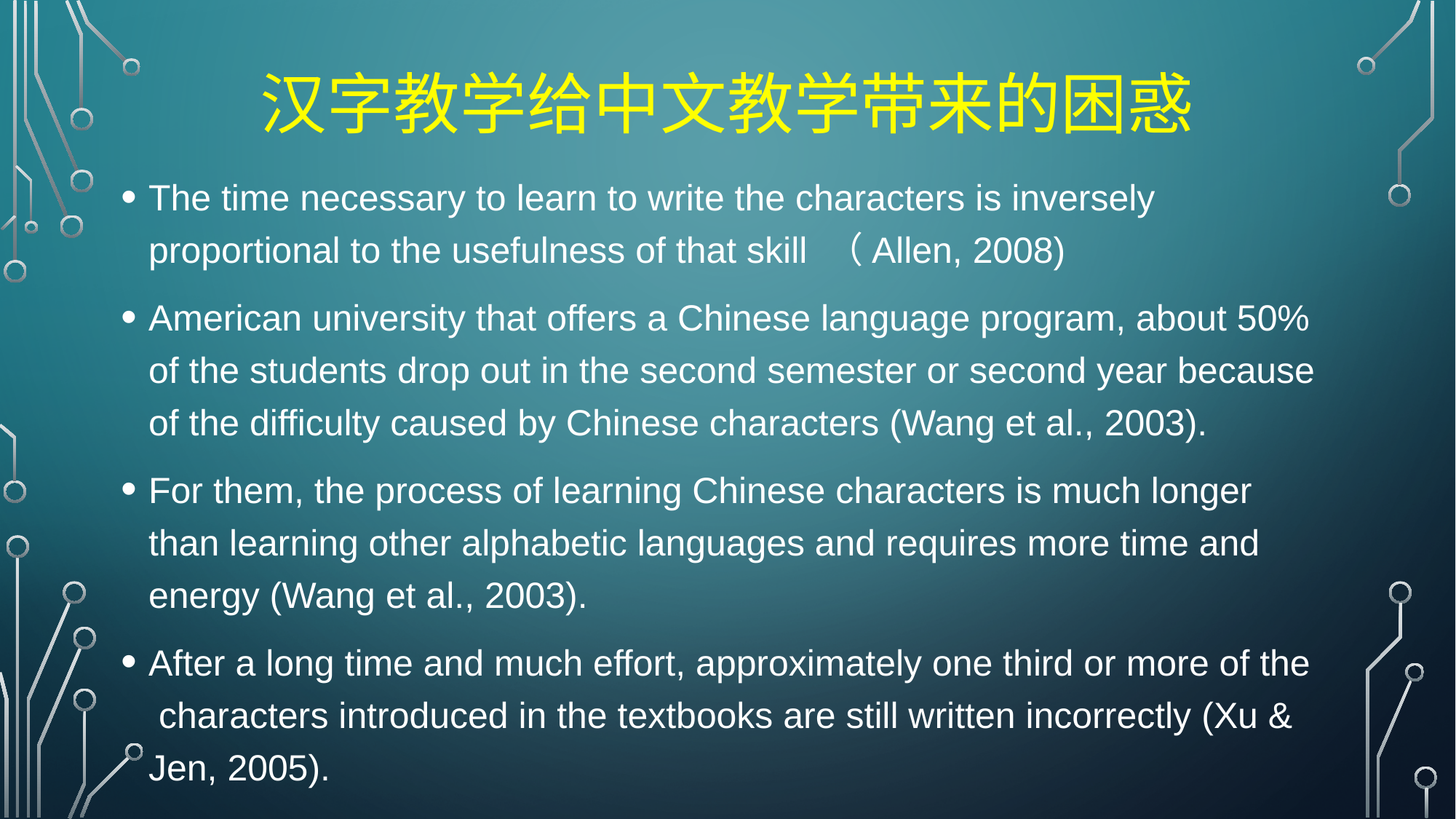

# 汉字教学给中文教学带来的困惑
The time necessary to learn to write the characters is inversely proportional to the usefulness of that skill （Allen, 2008)
American university that offers a Chinese language program, about 50% of the students drop out in the second semester or second year because of the difficulty caused by Chinese characters (Wang et al., 2003).
For them, the process of learning Chinese characters is much longer than learning other alphabetic languages and requires more time and energy (Wang et al., 2003).
After a long time and much effort, approximately one third or more of the  characters introduced in the textbooks are still written incorrectly (Xu & Jen, 2005).